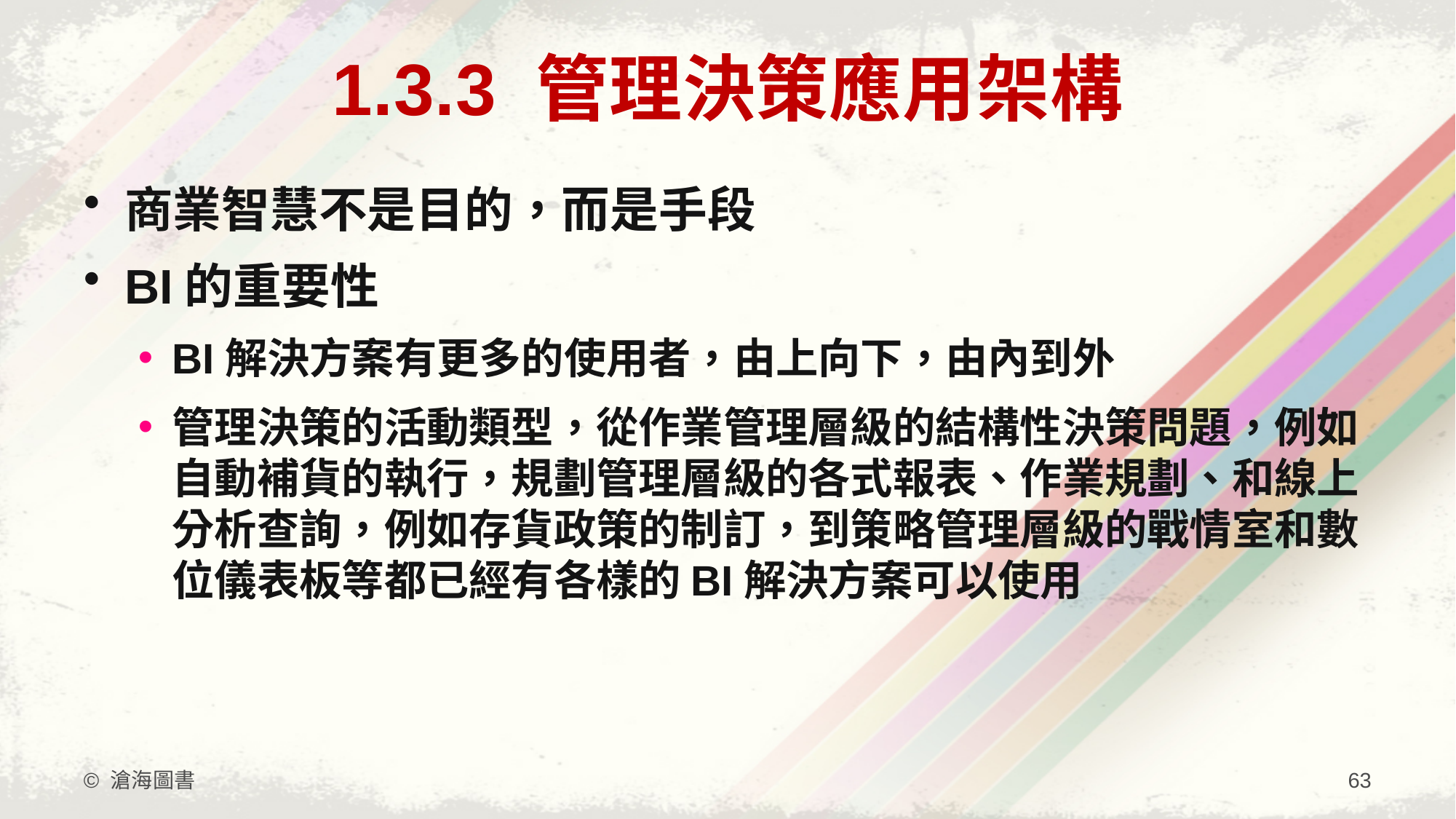

# 1.3.3 管理決策應用架構
商業智慧不是目的，而是手段
BI的重要性
BI解決方案有更多的使用者，由上向下，由內到外
管理決策的活動類型，從作業管理層級的結構性決策問題，例如自動補貨的執行，規劃管理層級的各式報表、作業規劃、和線上分析查詢，例如存貨政策的制訂，到策略管理層級的戰情室和數位儀表板等都已經有各樣的BI解決方案可以使用
© 滄海圖書
63